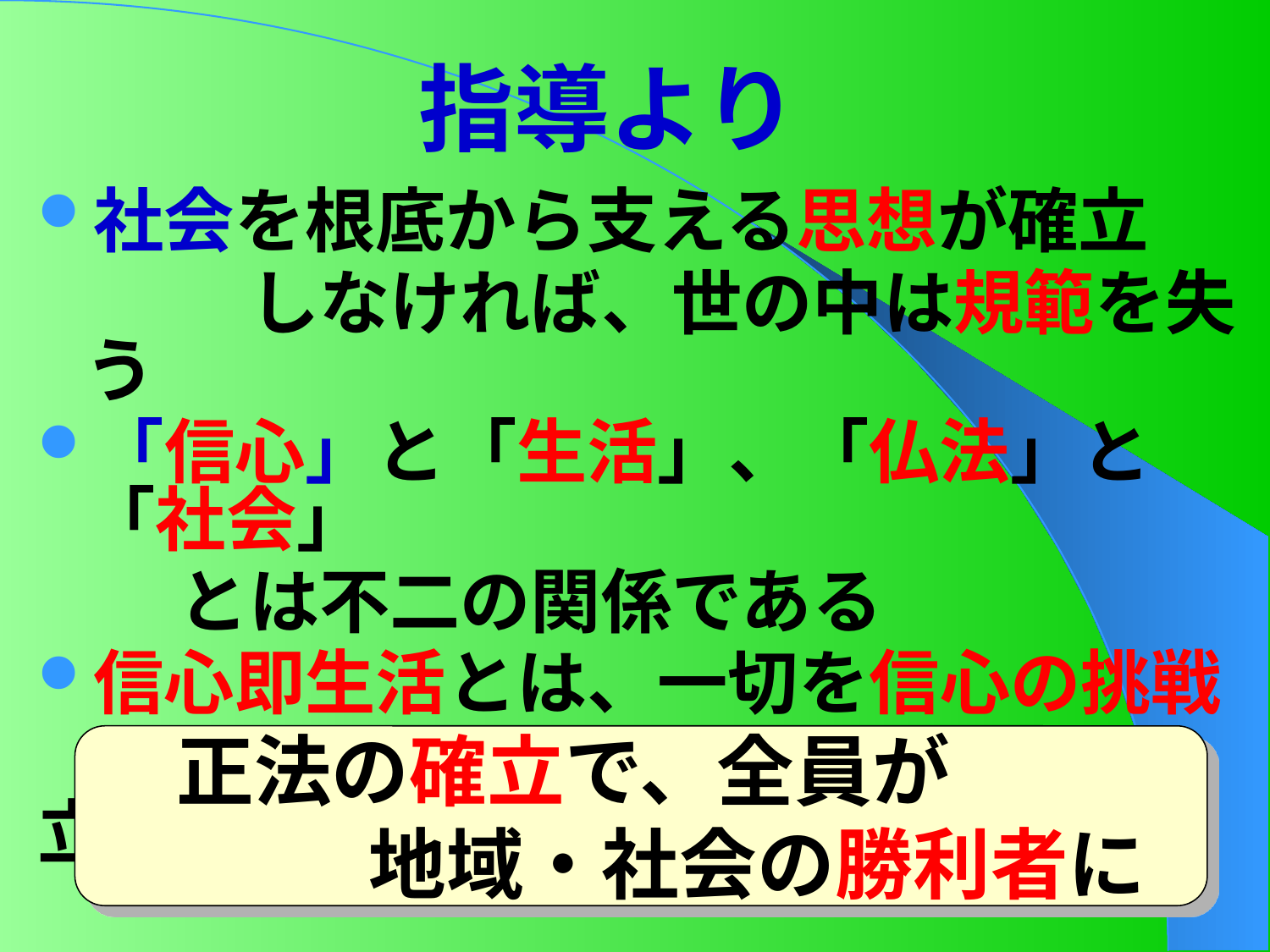

# 指導より
社会を根底から支える思想が確立
　　　しなければ、世の中は規範を失う
「信心」と「生活」、「仏法」と「社会」
　　とは不二の関係である
信心即生活とは、一切を信心の挑戦
　　と捉えること。信心の一念の確立。

正法の確立で、全員が
　　　地域・社会の勝利者に